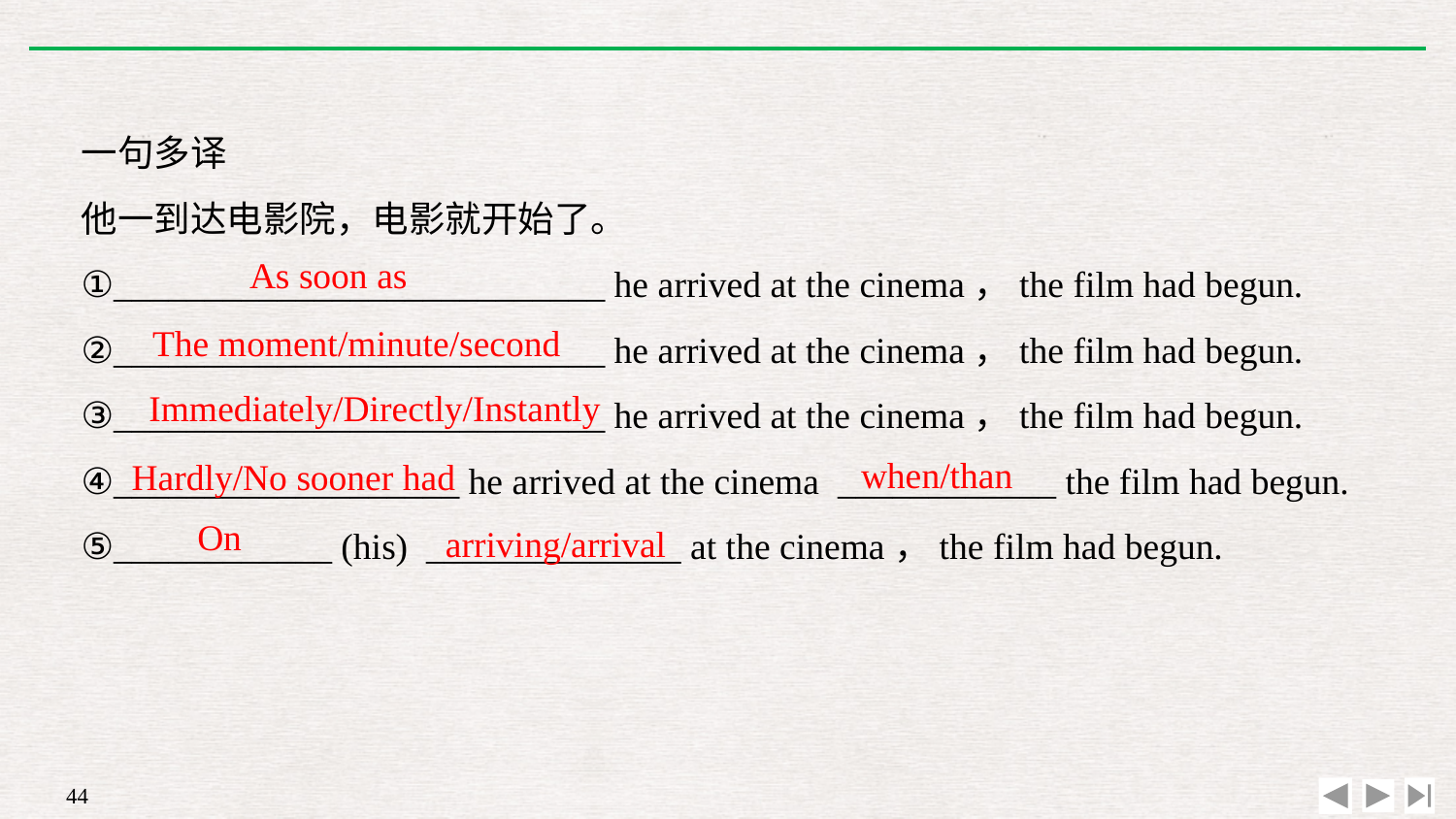

一句多译
他一到达电影院，电影就开始了。
①___________________________ he arrived at the cinema，the film had begun.
②___________________________ he arrived at the cinema，the film had begun.
③___________________________ he arrived at the cinema，the film had begun.
④___________________ he arrived at the cinema  ____________ the film had begun.
⑤____________ (his)  ______________ at the cinema，the film had begun.
As soon as
The moment/minute/second
Immediately/Directly/Instantly
when/than
Hardly/No sooner had
On
arriving/arrival